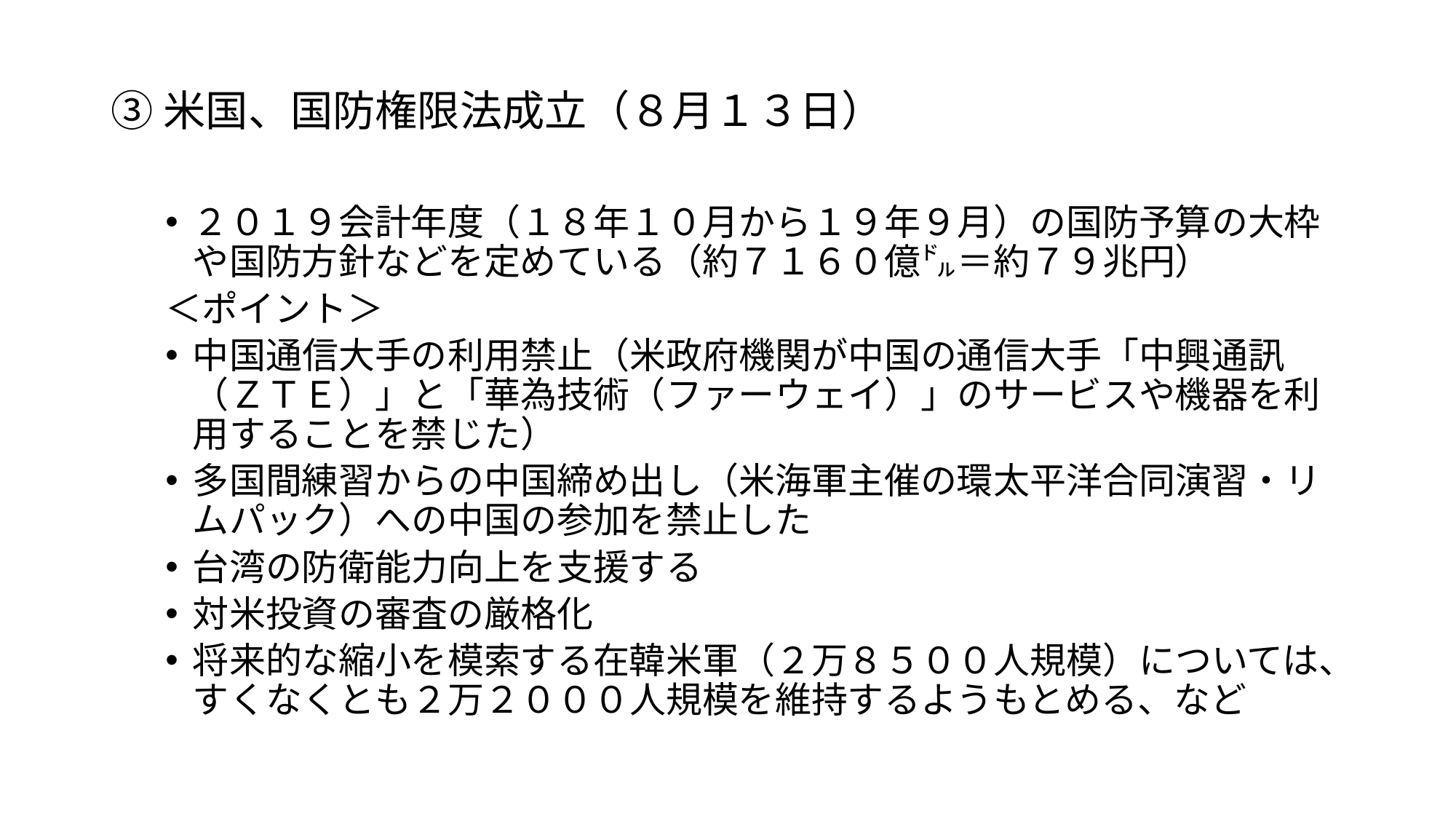

③米国、国防権限法成立（８月１３日）

２０１９会計年度（１８年１０月から１９年９月）の国防予算の大枠や国防方針などを定めている（約７１６０億㌦＝約７９兆円）
＜ポイント＞
中国通信大手の利用禁止（米政府機関が中国の通信大手「中興通訊（ＺＴＥ）」と「華為技術（ファーウェイ）」のサービスや機器を利用することを禁じた）
多国間練習からの中国締め出し（米海軍主催の環太平洋合同演習・リムパック）への中国の参加を禁止した
台湾の防衛能力向上を支援する
対米投資の審査の厳格化
将来的な縮小を模索する在韓米軍（２万８５００人規模）については、すくなくとも２万２０００人規模を維持するようもとめる、など